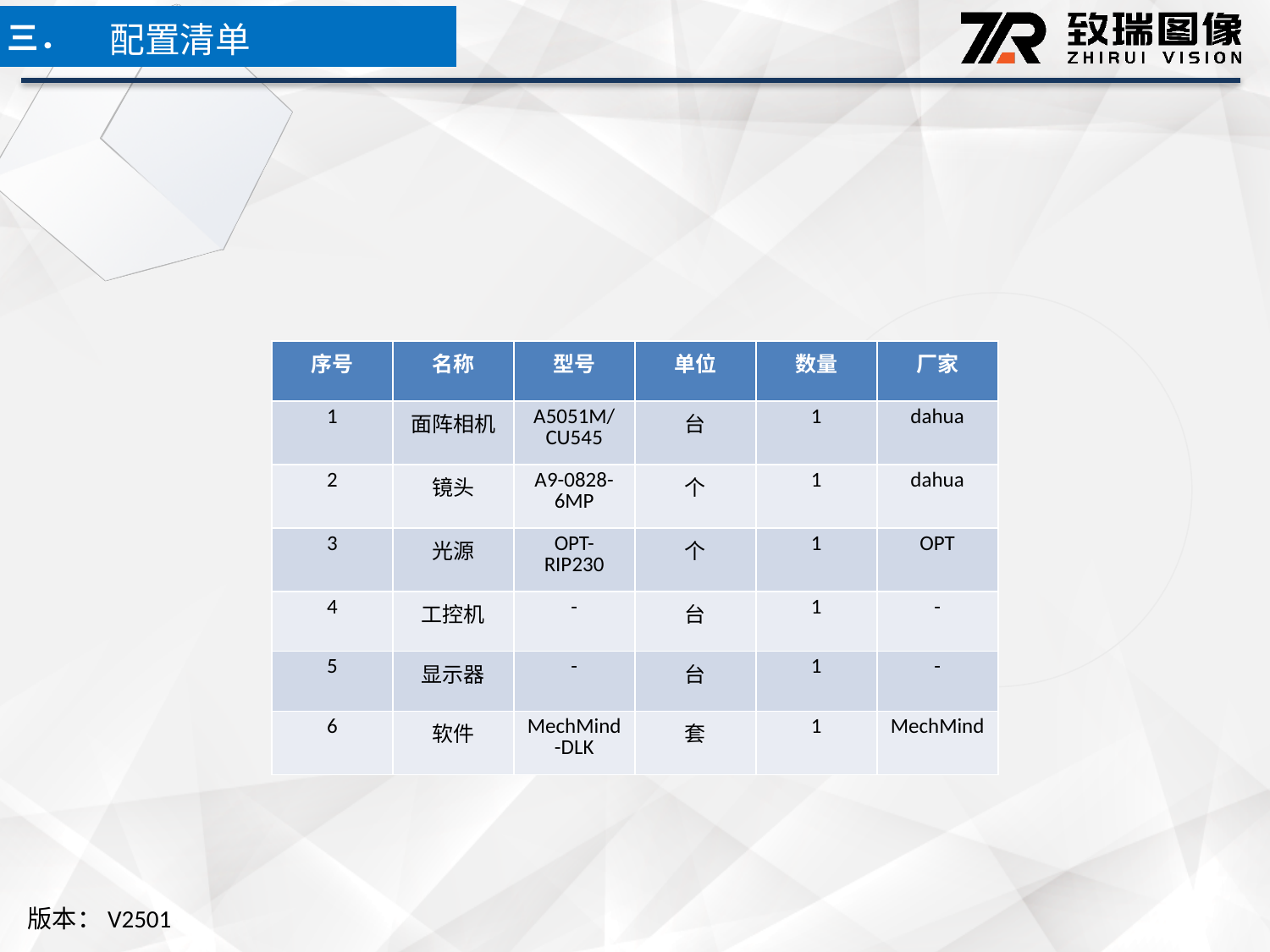

配置清单
三．
| 序号 | 名称 | 型号 | 单位 | 数量 | 厂家 |
| --- | --- | --- | --- | --- | --- |
| 1 | 面阵相机 | A5051M/CU545 | 台 | 1 | dahua |
| 2 | 镜头 | A9-0828-6MP | 个 | 1 | dahua |
| 3 | 光源 | OPT-RIP230 | 个 | 1 | OPT |
| 4 | 工控机 | - | 台 | 1 | - |
| 5 | 显示器 | - | 台 | 1 | - |
| 6 | 软件 | MechMind-DLK | 套 | 1 | MechMind |